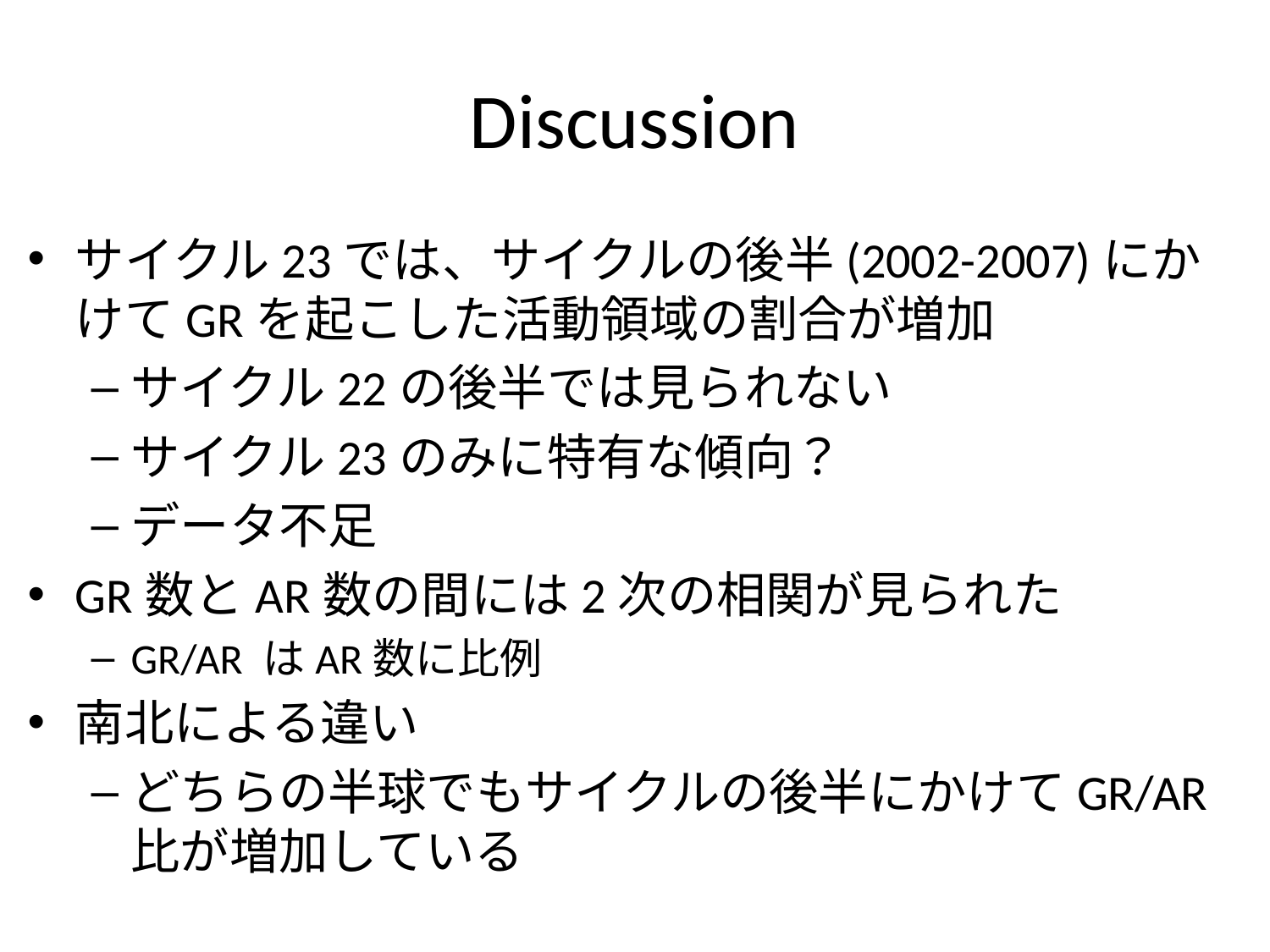

# Discussion
サイクル23では、サイクルの後半(2002-2007)にかけてGRを起こした活動領域の割合が増加
サイクル22の後半では見られない
サイクル23のみに特有な傾向？
データ不足
GR数とAR数の間には2次の相関が見られた
GR/AR はAR数に比例
南北による違い
どちらの半球でもサイクルの後半にかけてGR/AR比が増加している